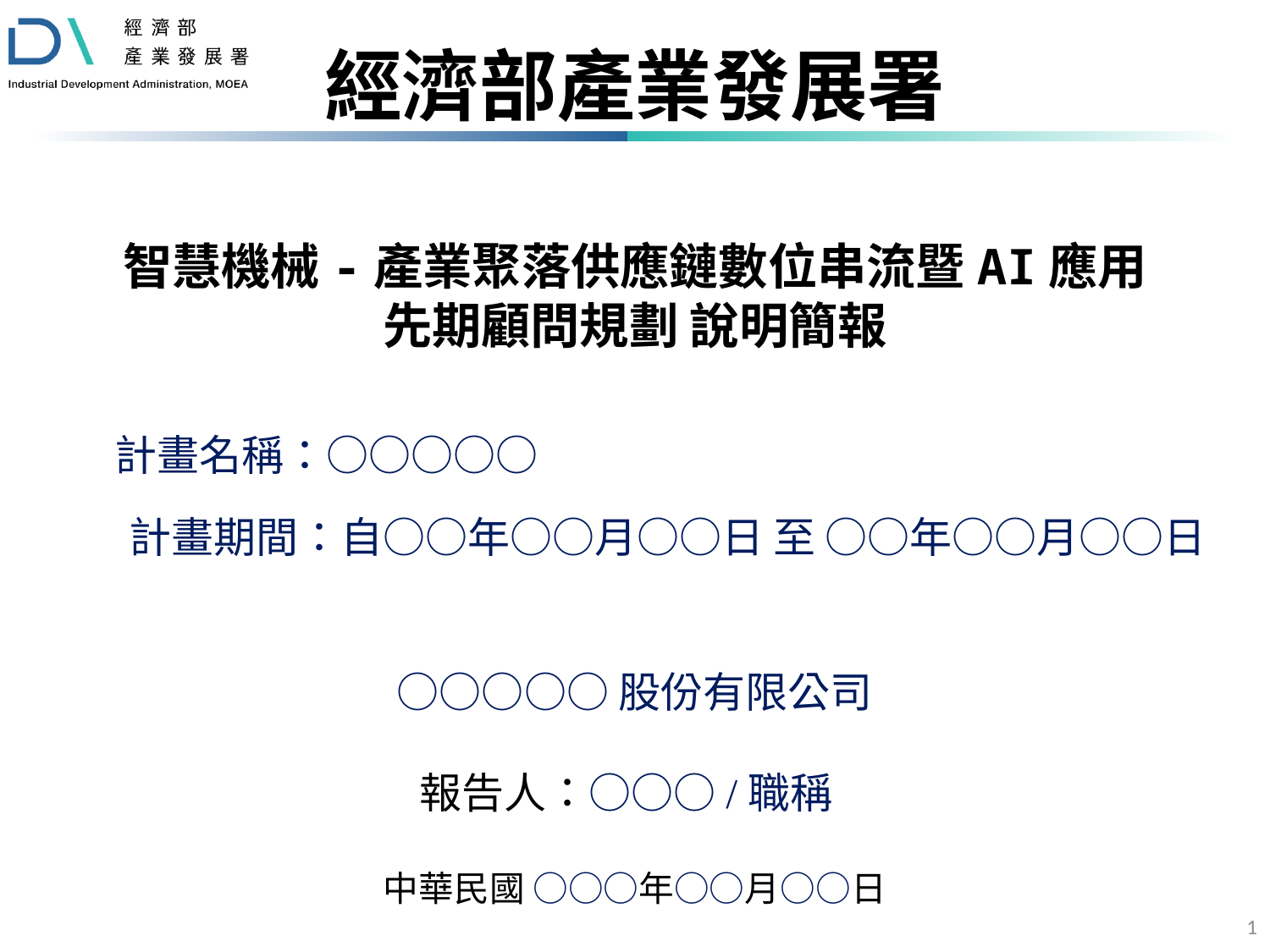

經濟部產業發展署
智慧機械-產業聚落供應鏈數位串流暨AI應用
先期顧問規劃 說明簡報
計畫名稱：○○○○○
計畫期間：自○○年○○月○○日 至 ○○年○○月○○日
○○○○○股份有限公司
報告人：○○○/職稱
中華民國 ○○○年○○月○○日
1